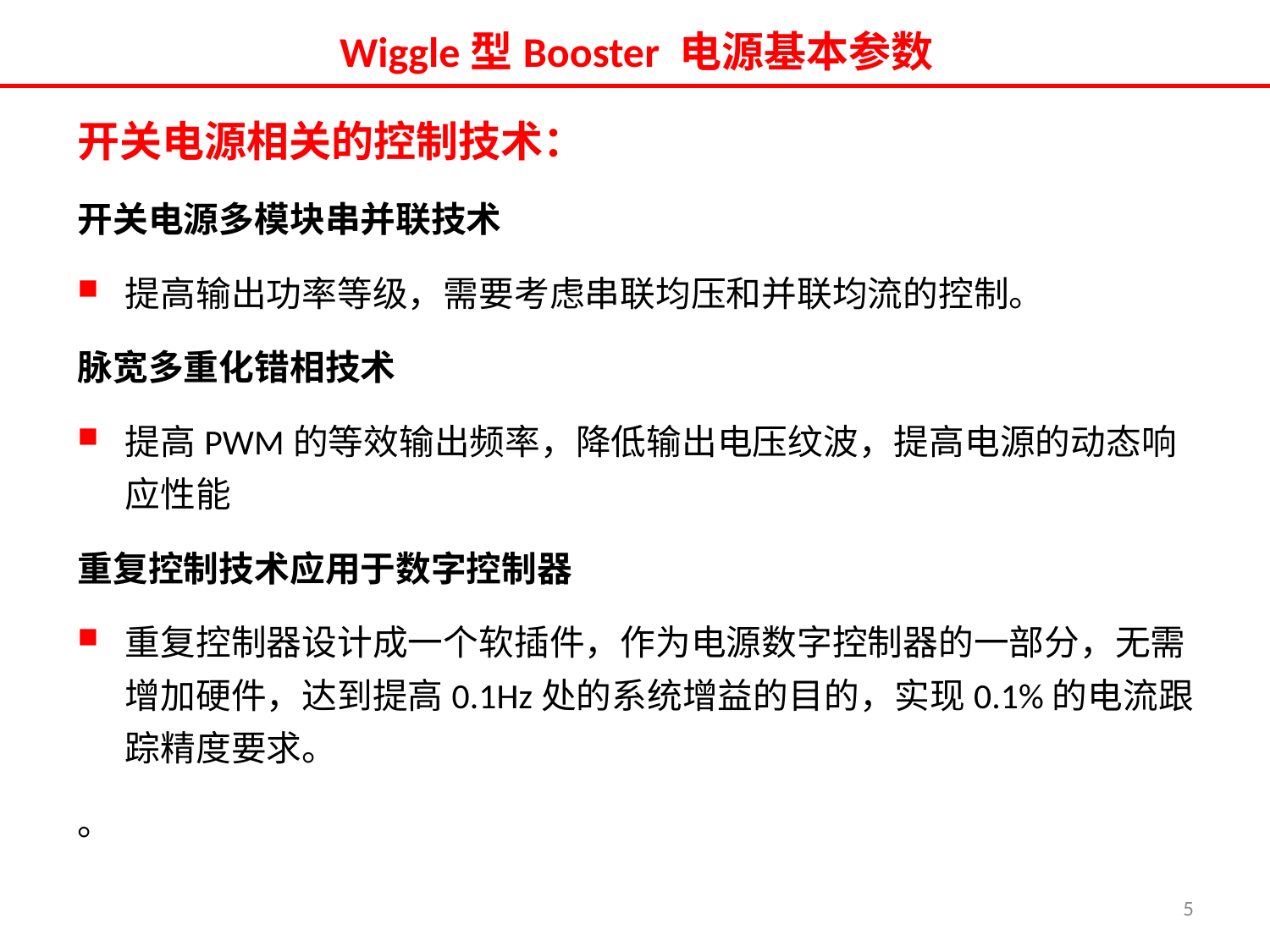

# Wiggle型Booster 电源基本参数
开关电源相关的控制技术：
开关电源多模块串并联技术
提高输出功率等级，需要考虑串联均压和并联均流的控制。
脉宽多重化错相技术
提高PWM的等效输出频率，降低输出电压纹波，提高电源的动态响应性能
重复控制技术应用于数字控制器
重复控制器设计成一个软插件，作为电源数字控制器的一部分，无需增加硬件，达到提高0.1Hz处的系统增益的目的，实现0.1%的电流跟踪精度要求。
。

5